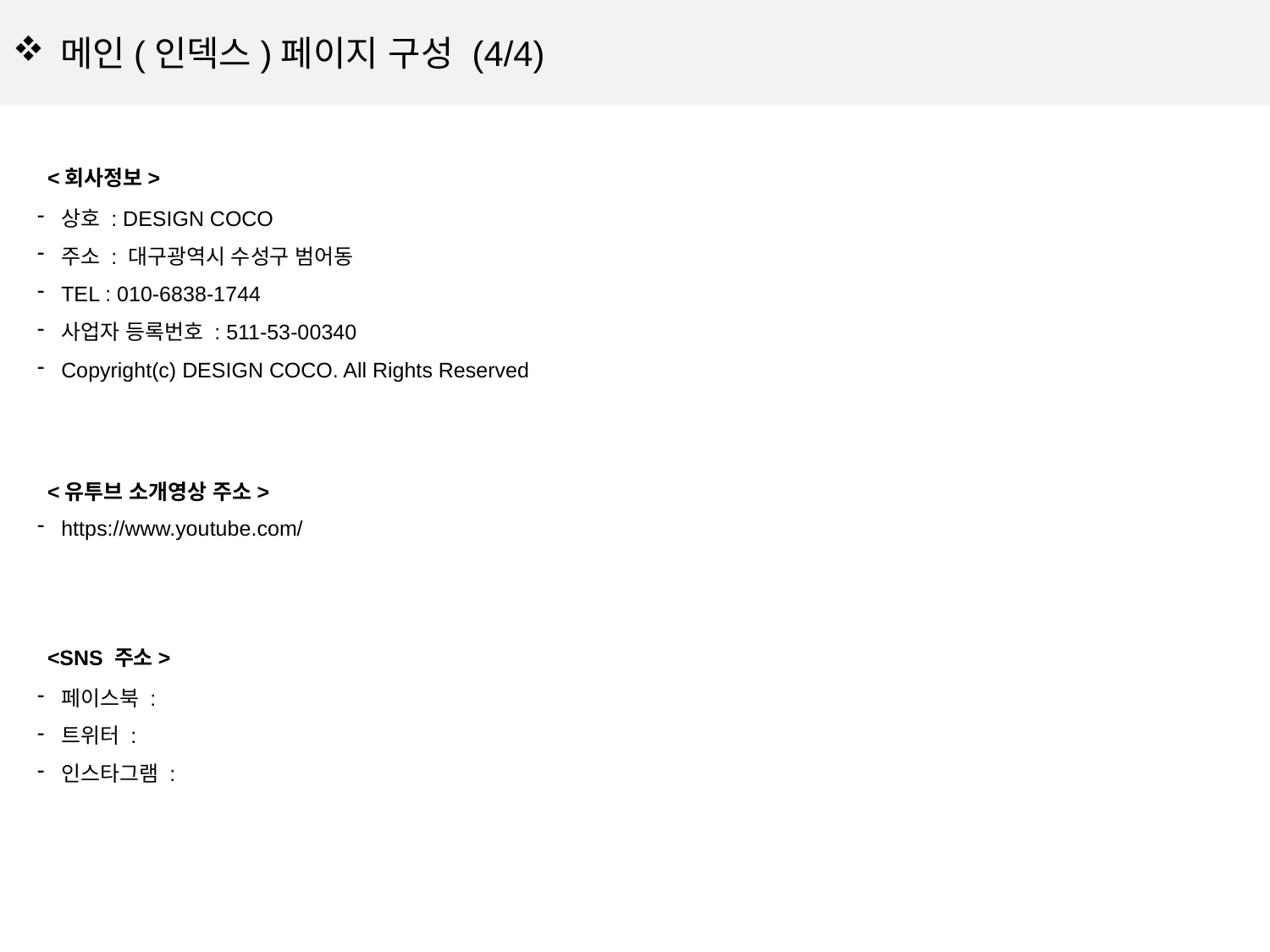

메인(인덱스)페이지 구성 (4/4)
<회사정보>
상호 : DESIGN COCO
주소 : 대구광역시 수성구 범어동
TEL : 010-6838-1744
사업자 등록번호 : 511-53-00340
Copyright(c) DESIGN COCO. All Rights Reserved
<유투브 소개영상 주소>
https://www.youtube.com/
<SNS 주소>
페이스북 :
트위터 :
인스타그램 :